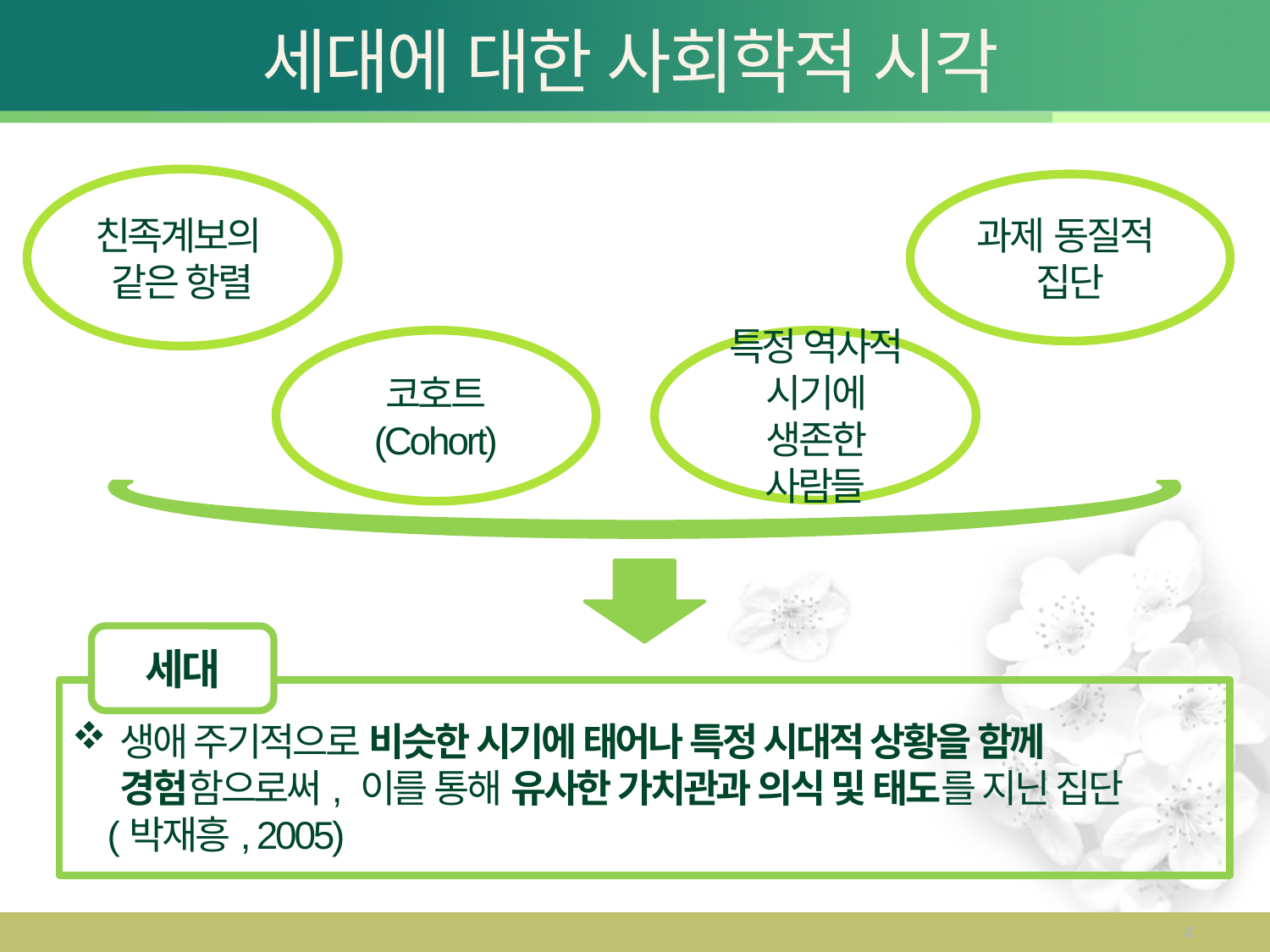

# 세대에 대한 사회학적 시각
친족계보의
같은 항렬
과제 동질적
집단
코호트
(Cohort)
특정 역사적 시기에 생존한 사람들

세대
생애 주기적으로 비슷한 시기에 태어나 특정 시대적 상황을 함께 경험함으로써, 이를 통해 유사한 가치관과 의식 및 태도를 지닌 집단
    (박재흥, 2005)
4